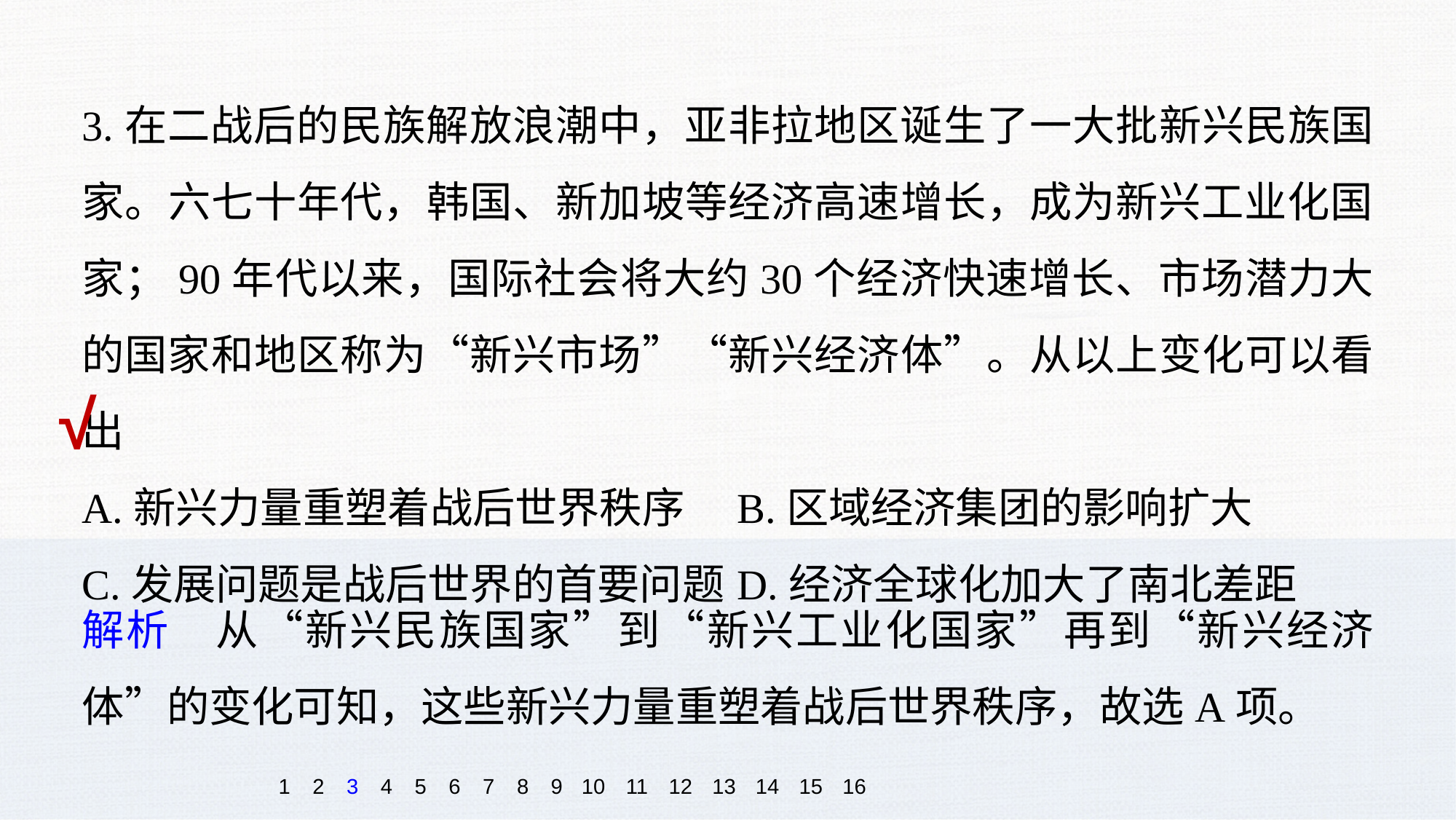

3.在二战后的民族解放浪潮中，亚非拉地区诞生了一大批新兴民族国家。六七十年代，韩国、新加坡等经济高速增长，成为新兴工业化国家；90年代以来，国际社会将大约30个经济快速增长、市场潜力大的国家和地区称为“新兴市场”“新兴经济体”。从以上变化可以看出
A.新兴力量重塑着战后世界秩序	B.区域经济集团的影响扩大
C.发展问题是战后世界的首要问题	D.经济全球化加大了南北差距
√
解析　从“新兴民族国家”到“新兴工业化国家”再到“新兴经济体”的变化可知，这些新兴力量重塑着战后世界秩序，故选A项。
1
2
3
4
5
6
7
8
9
10
11
12
13
14
15
16